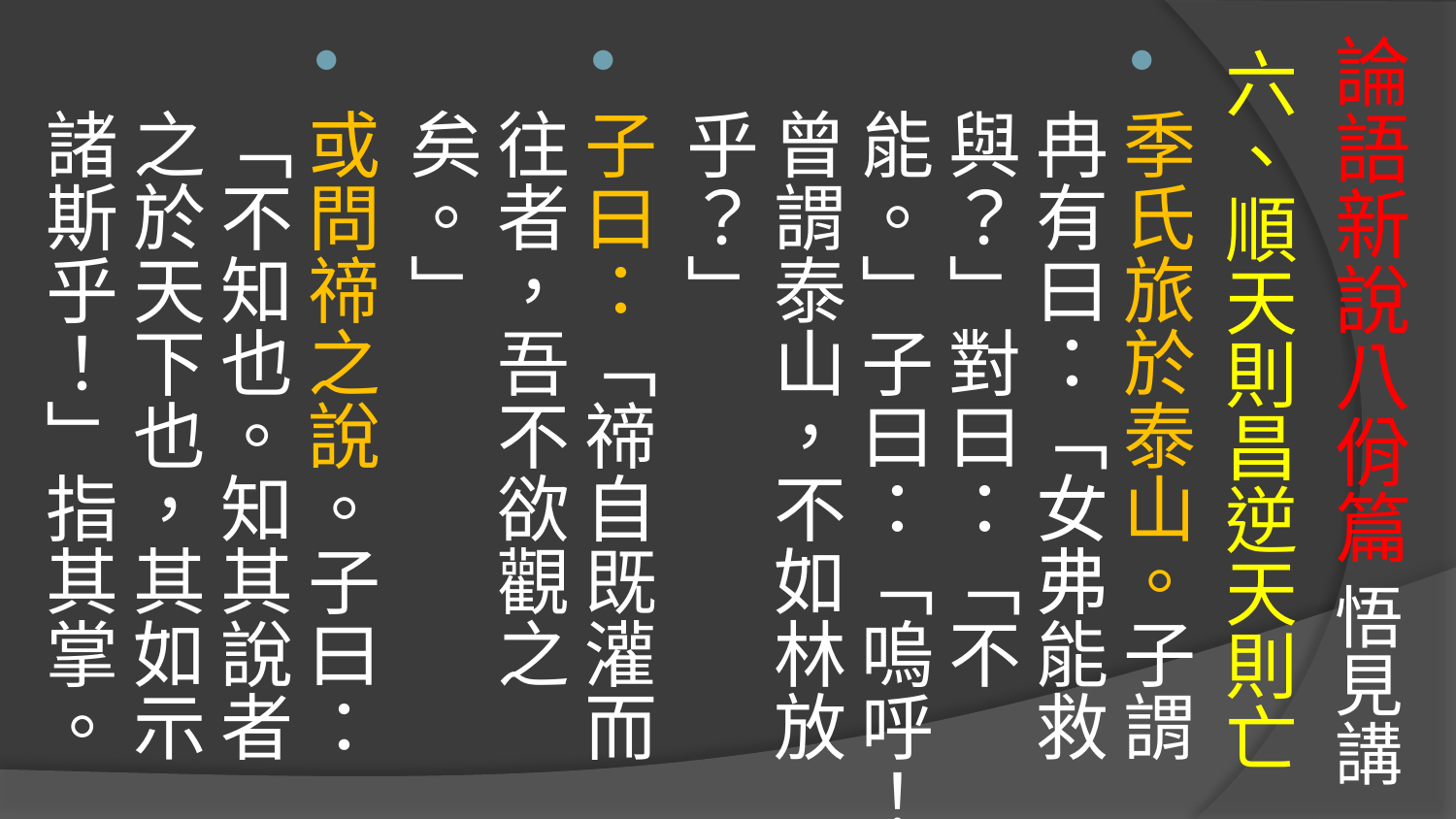

# 論語新說八佾篇 悟見講
六、順天則昌逆天則亡
季氏旅於泰山。子謂冉有曰：「女弗能救與？」對曰：「不能。」子曰：「嗚呼！曾謂泰山，不如林放乎？」
子曰：「禘自既灌而往者，吾不欲觀之矣。」
或問禘之說。子曰：「不知也。知其說者之於天下也，其如示諸斯乎！」指其掌。